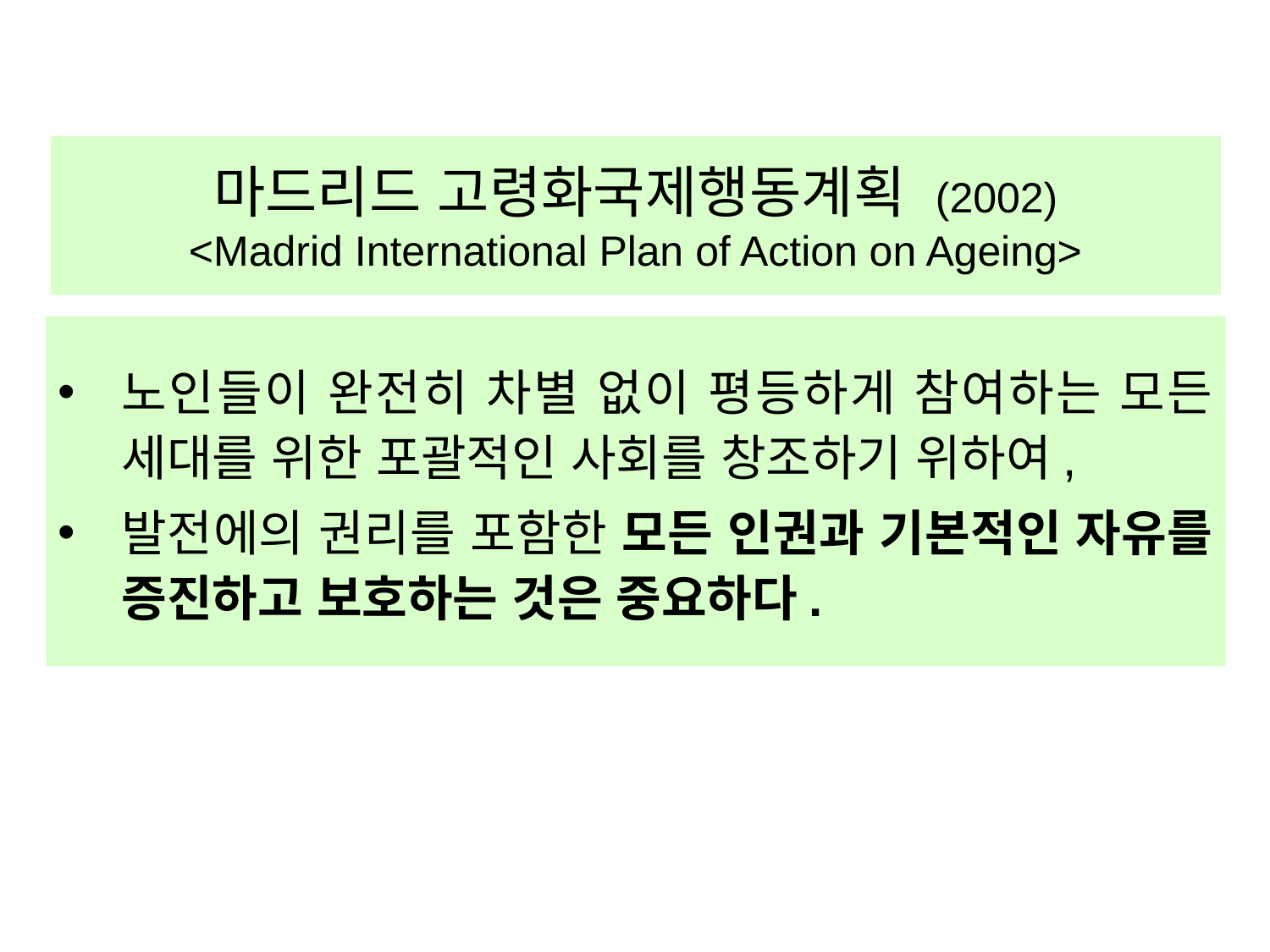

# 마드리드 고령화국제행동계획 (2002) <Madrid International Plan of Action on Ageing>
노인들이 완전히 차별 없이 평등하게 참여하는 모든 세대를 위한 포괄적인 사회를 창조하기 위하여,
발전에의 권리를 포함한 모든 인권과 기본적인 자유를 증진하고 보호하는 것은 중요하다.